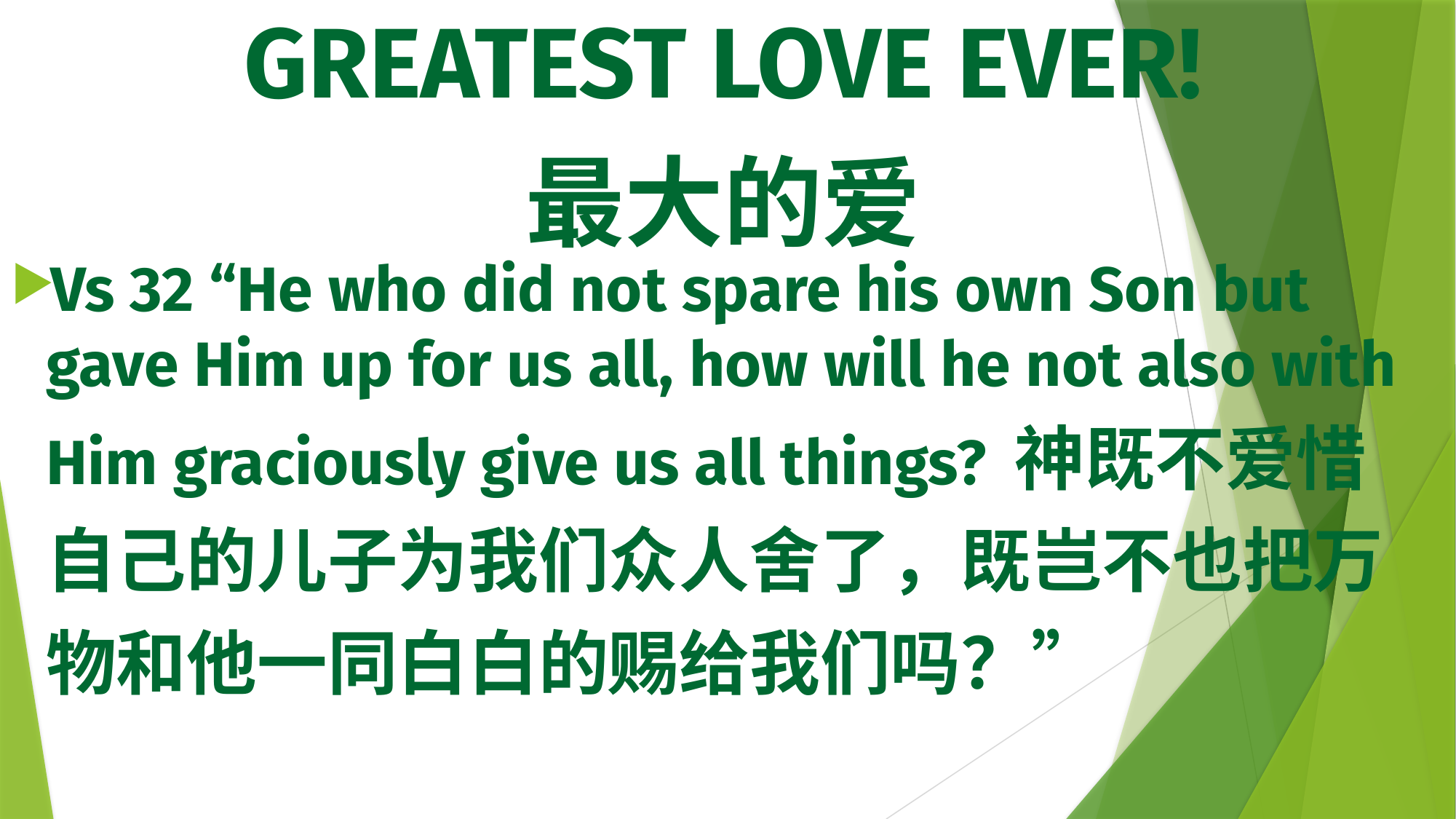

# GREATEST LOVE EVER! 最大的爱
Vs 32 “He who did not spare his own Son but gave Him up for us all, how will he not also with Him graciously give us all things? 神既不爱惜自己的儿子为我们众人舍了，既岂不也把万物和他一同白白的赐给我们吗？”